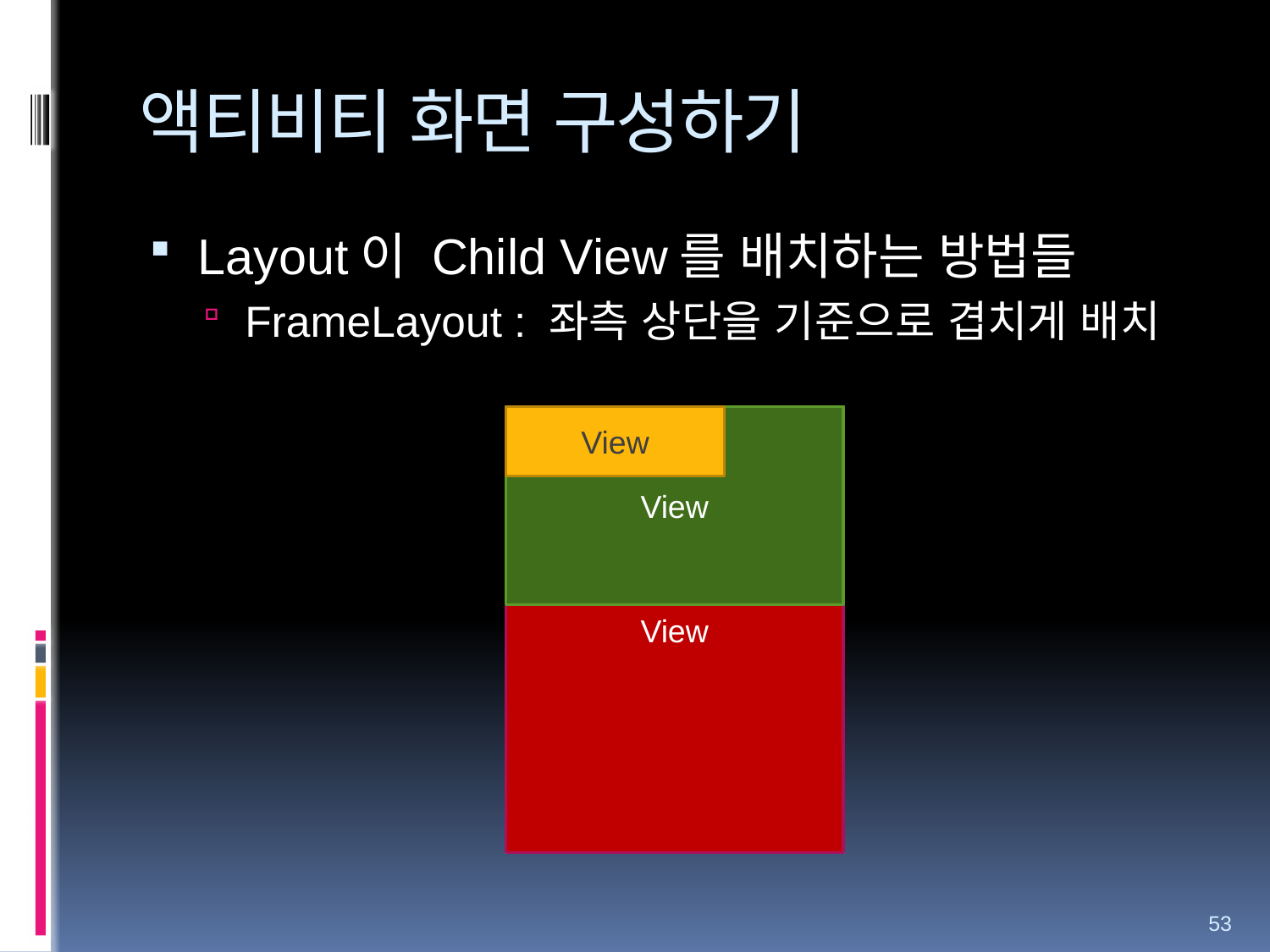

# 액티비티 화면 구성하기
Layout이 Child View를 배치하는 방법들
FrameLayout : 좌측 상단을 기준으로 겹치게 배치

View
View
View
53